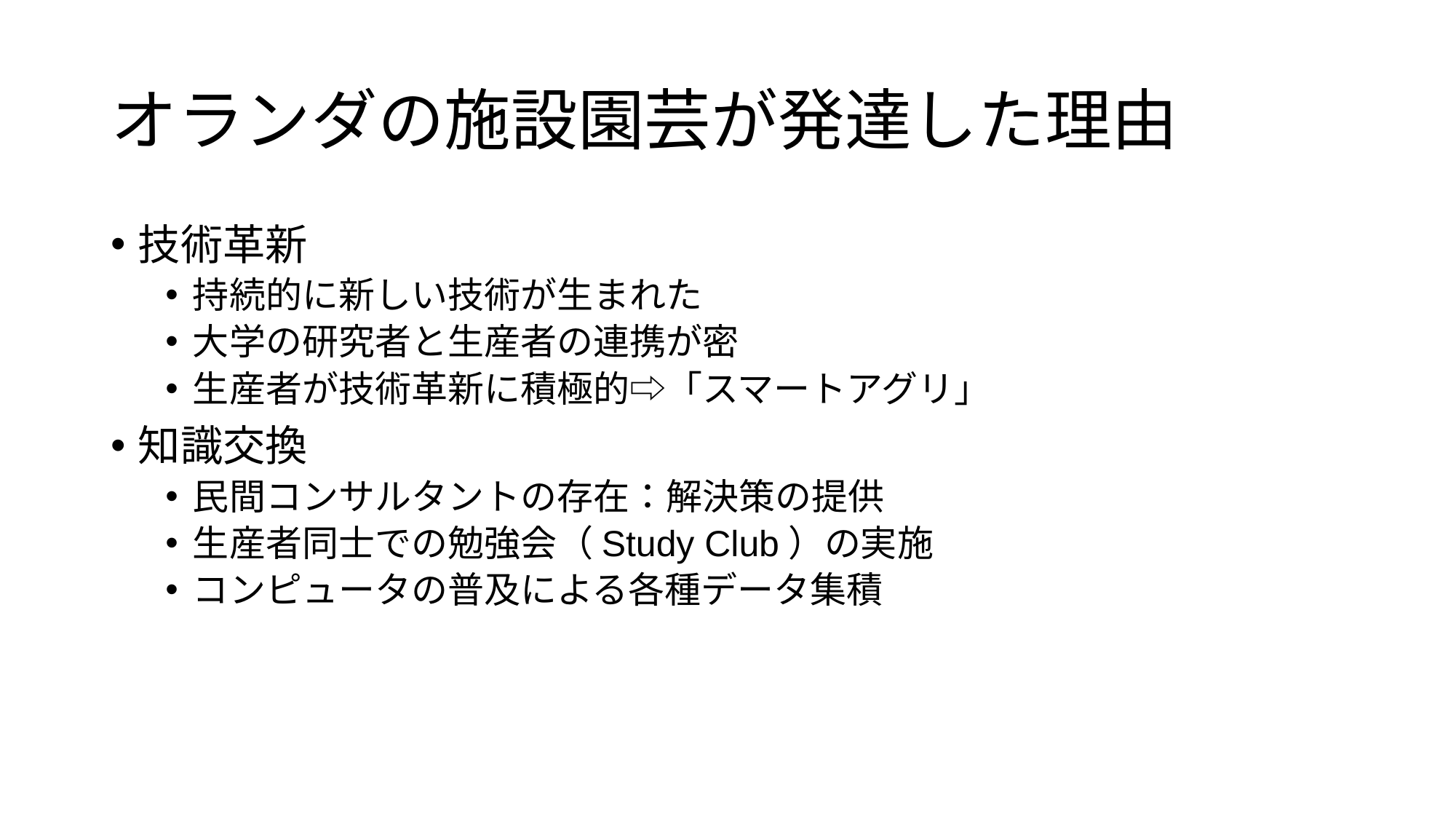

# オランダの施設園芸が発達した理由
技術革新
持続的に新しい技術が生まれた
大学の研究者と生産者の連携が密
生産者が技術革新に積極的⇨「スマートアグリ」
知識交換
民間コンサルタントの存在：解決策の提供
生産者同士での勉強会（Study Club）の実施
コンピュータの普及による各種データ集積